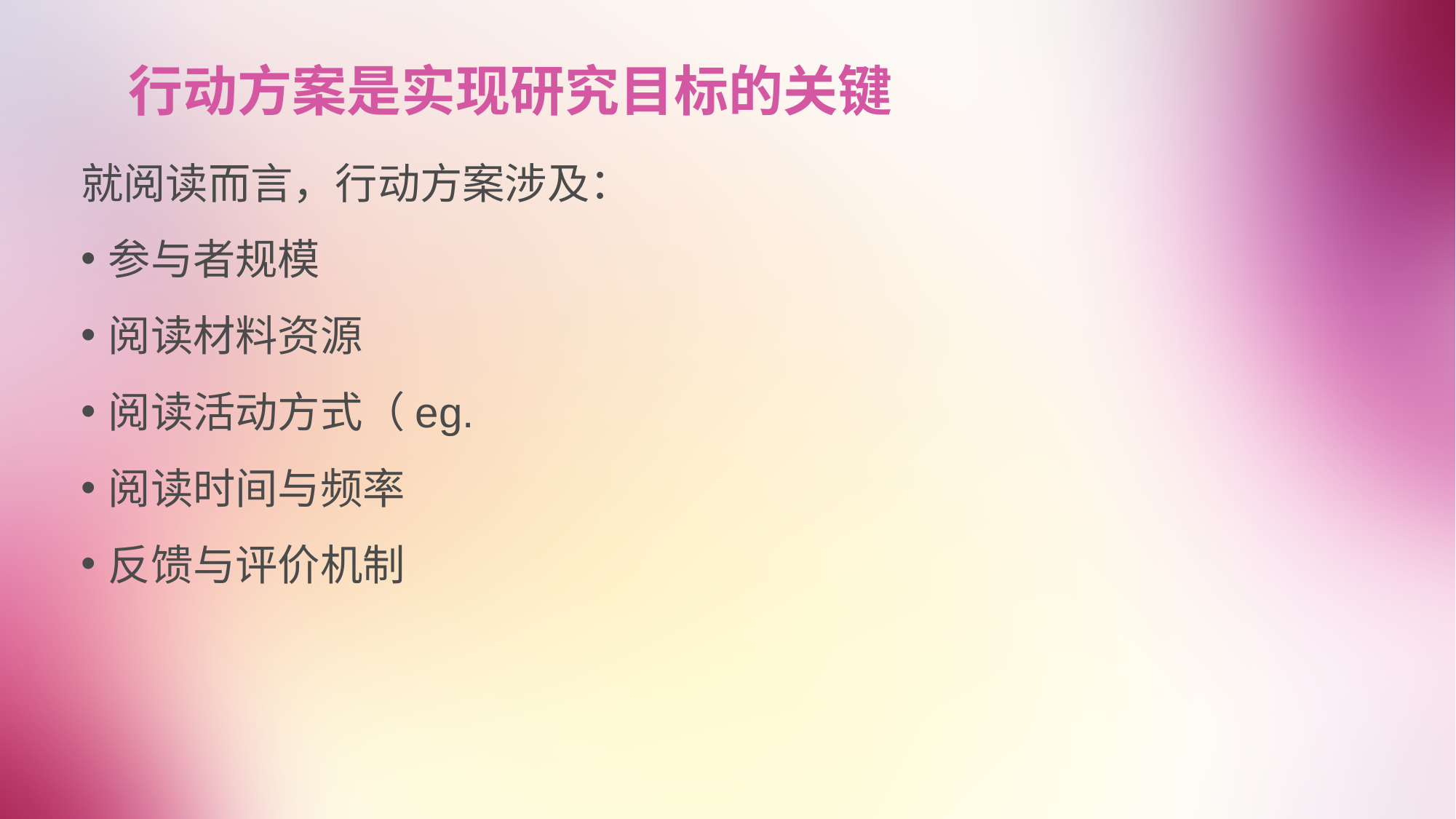

# 行动方案是实现研究目标的关键
就阅读而言，行动方案涉及：
参与者规模
阅读材料资源
阅读活动方式（eg.
阅读时间与频率
反馈与评价机制